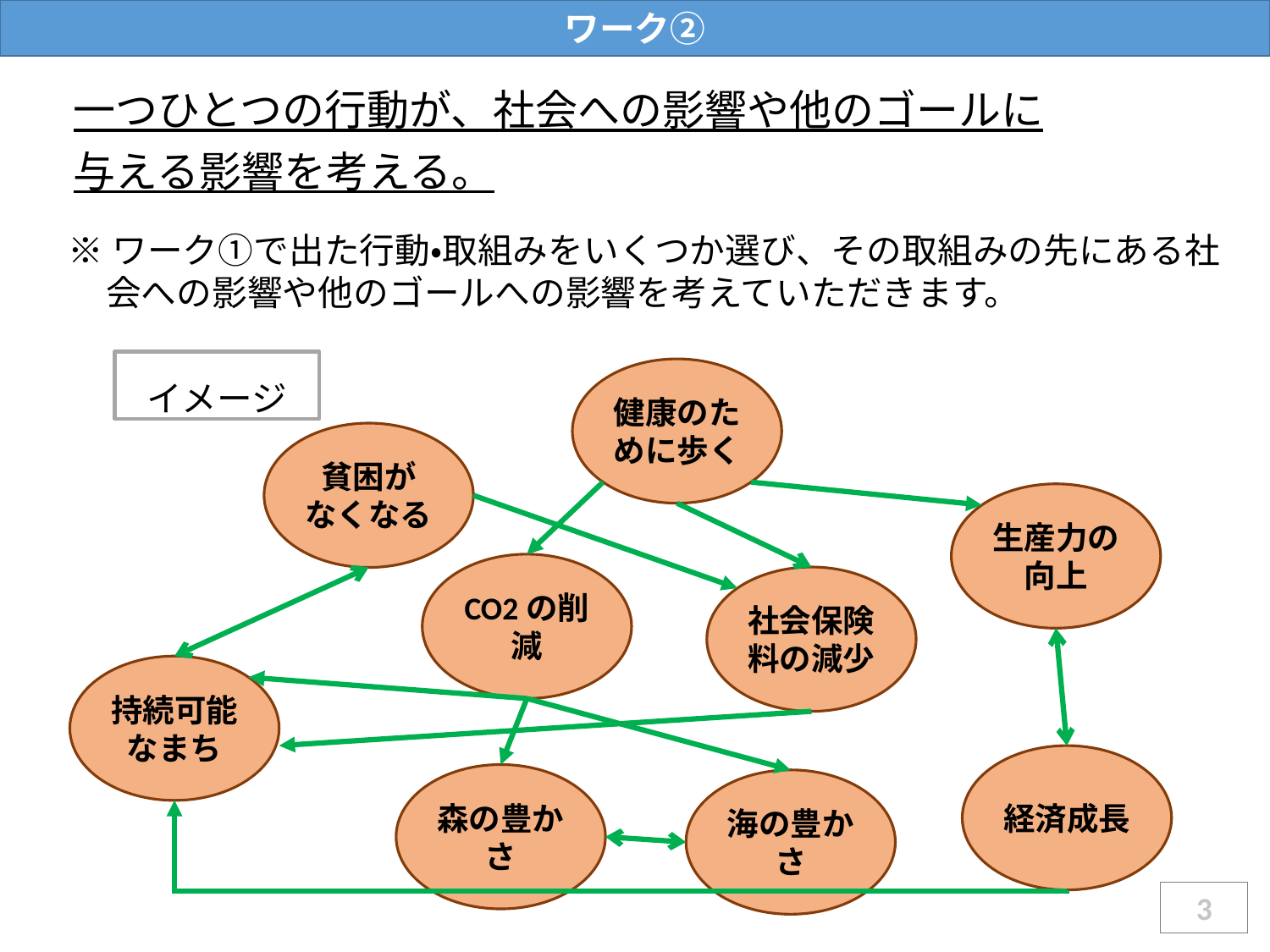

ワーク②
　一つひとつの行動が、社会への影響や他のゴールに
　与える影響を考える。

※ワーク①で出た行動・取組みをいくつか選び、その取組みの先にある社会への影響や他のゴールへの影響を考えていただきます。
イメージ
健康のために歩く
貧困が
なくなる
生産力の
向上
CO2の削減
社会保険料の減少
持続可能なまち
経済成長
森の豊かさ
海の豊かさ
3